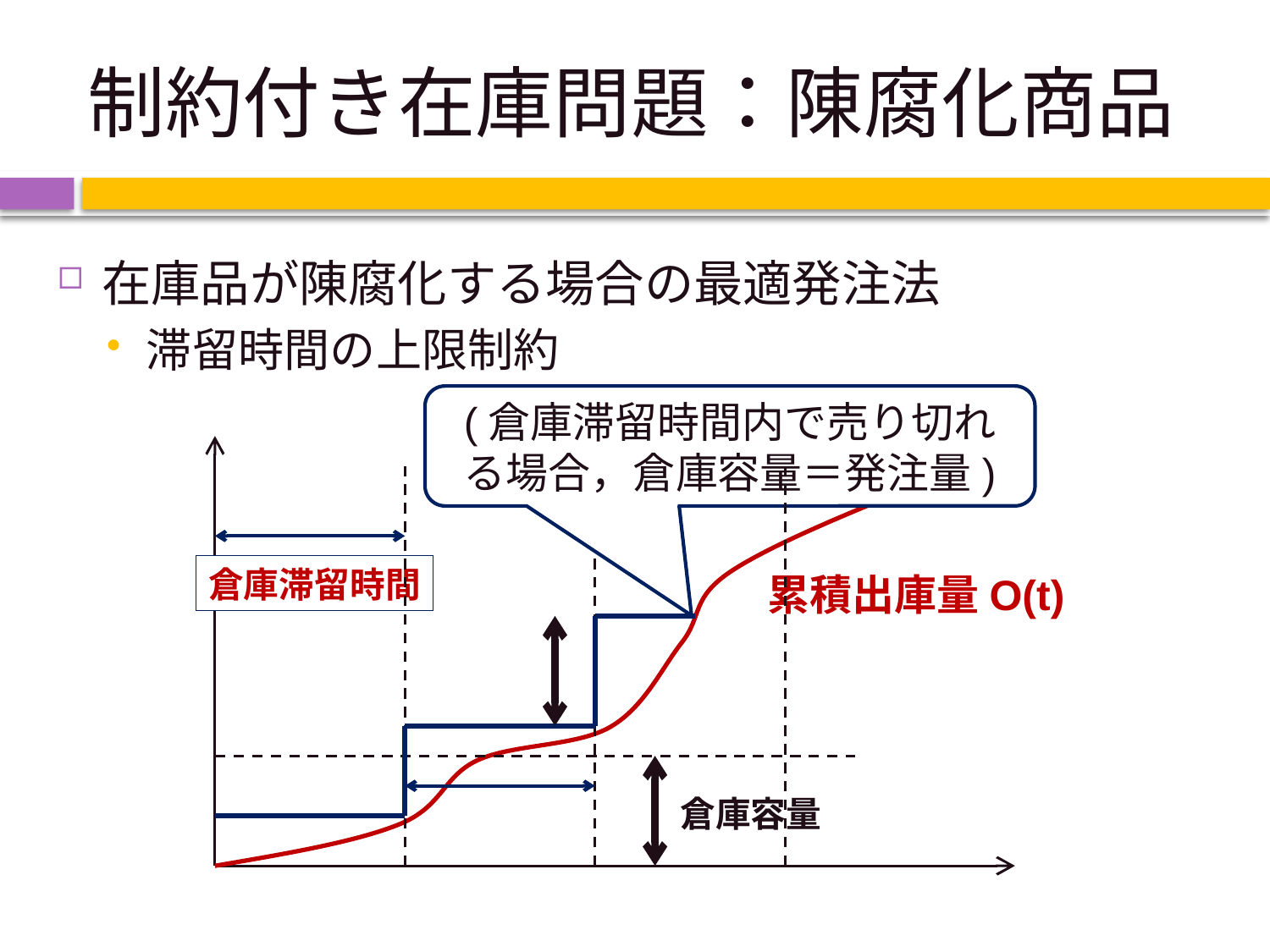

# 制約付き在庫問題：陳腐化商品
在庫品が陳腐化する場合の最適発注法
滞留時間の上限制約

(倉庫滞留時間内で売り切れる場合，倉庫容量＝発注量)

倉庫滞留時間
累積出庫量O(t)
倉庫容量